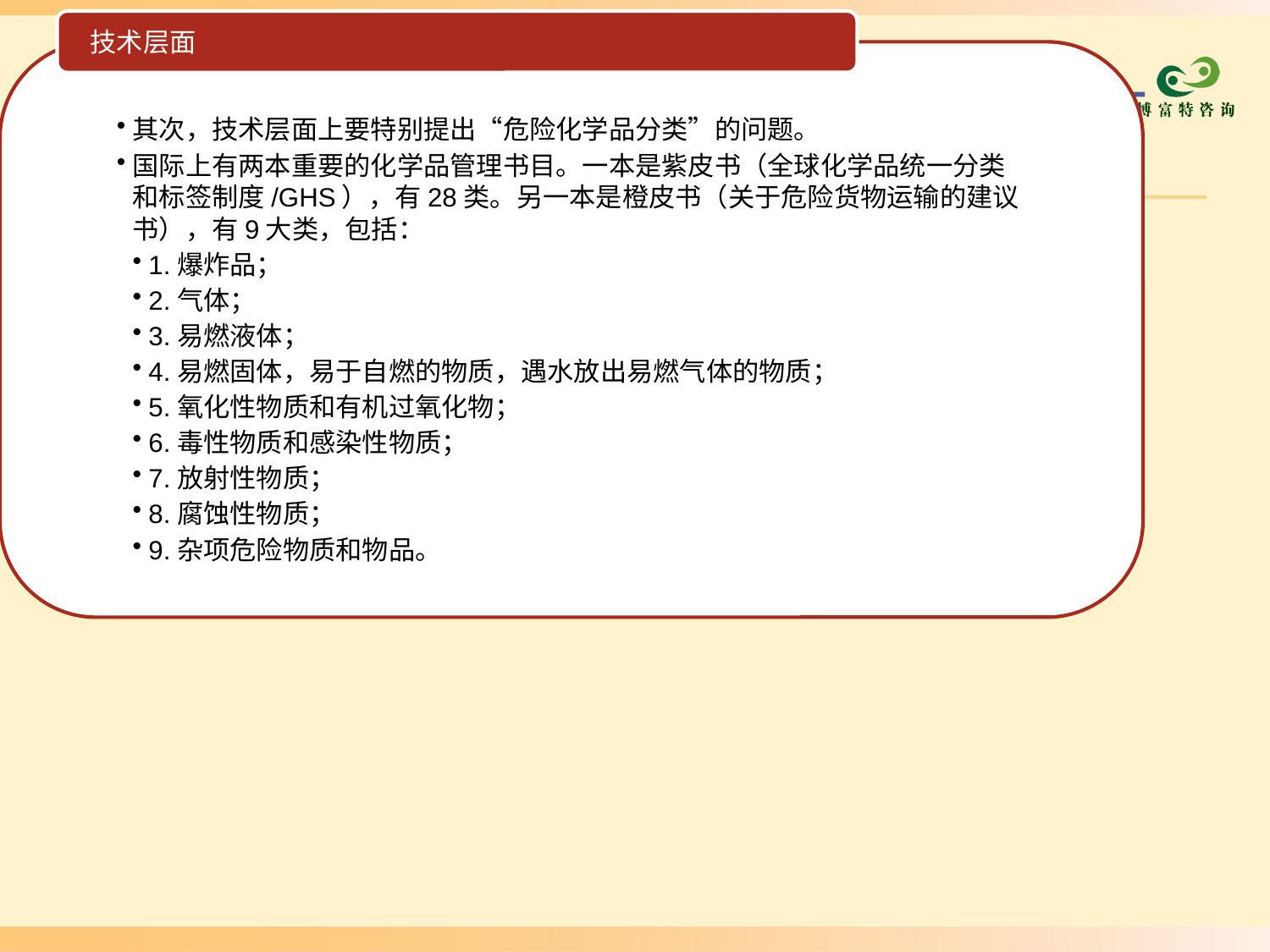

# 3.危化品的安全管理——技术层面
其次，技术层面上要特别提出“危险化学品分类”的问题。
国际上有两本重要的化学品管理书目。一本是紫皮书（全球化学品统一分类和标签制度/GHS），有28类。另一本是橙皮书（关于危险货物运输的建议书），有9大类，包括：
1.爆炸品；
2.气体；
3.易燃液体；
4.易燃固体，易于自燃的物质，遇水放出易燃气体的物质；
5.氧化性物质和有机过氧化物；
6.毒性物质和感染性物质；
7.放射性物质；
8.腐蚀性物质；
9.杂项危险物质和物品。
技术层面